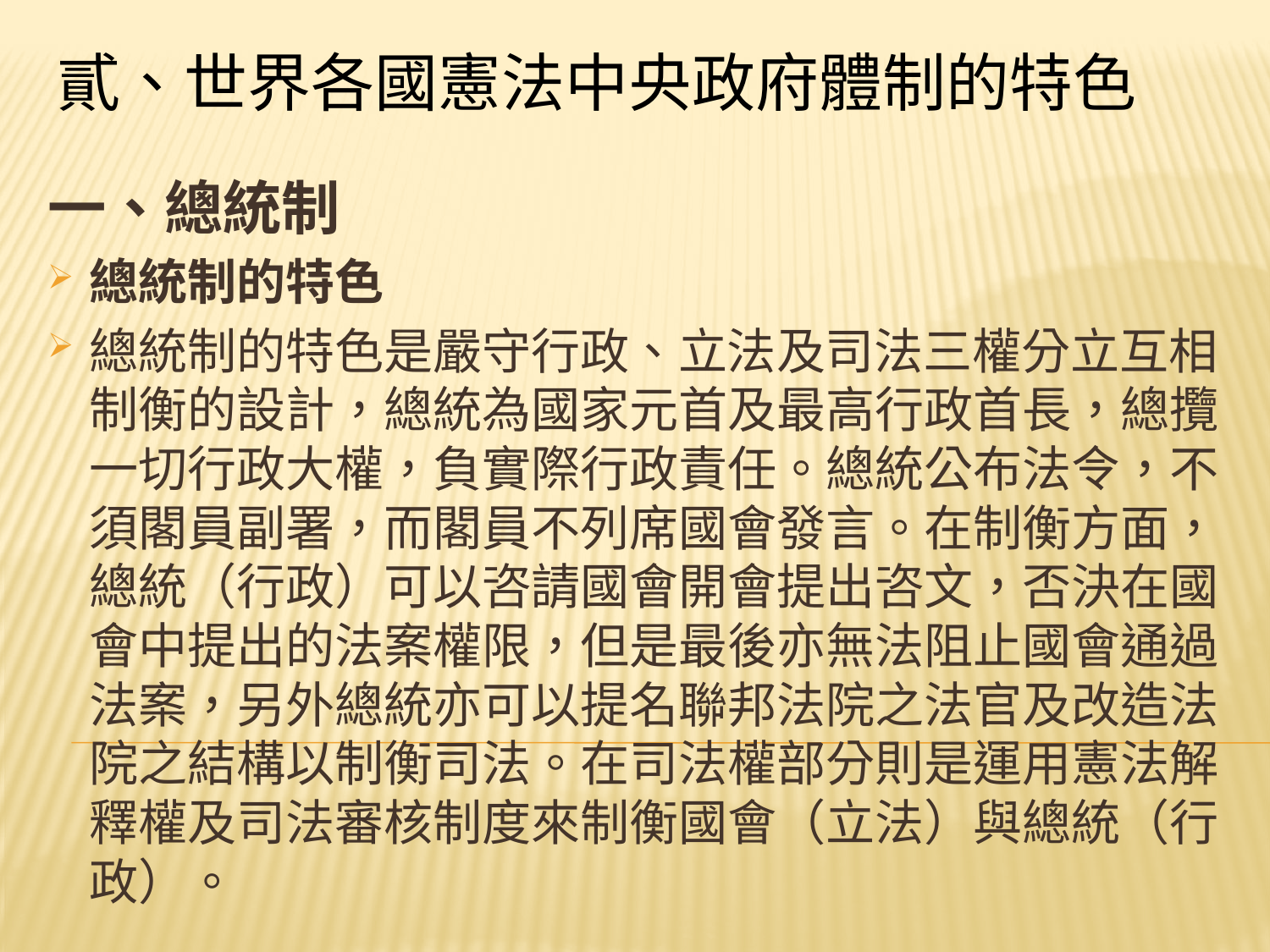

# 貳、世界各國憲法中央政府體制的特色
一、總統制
總統制的特色
總統制的特色是嚴守行政、立法及司法三權分立互相制衡的設計，總統為國家元首及最高行政首長，總攬一切行政大權，負實際行政責任。總統公布法令，不須閣員副署，而閣員不列席國會發言。在制衡方面，總統（行政）可以咨請國會開會提出咨文，否決在國會中提出的法案權限，但是最後亦無法阻止國會通過法案，另外總統亦可以提名聯邦法院之法官及改造法院之結構以制衡司法。在司法權部分則是運用憲法解釋權及司法審核制度來制衡國會（立法）與總統（行政）。